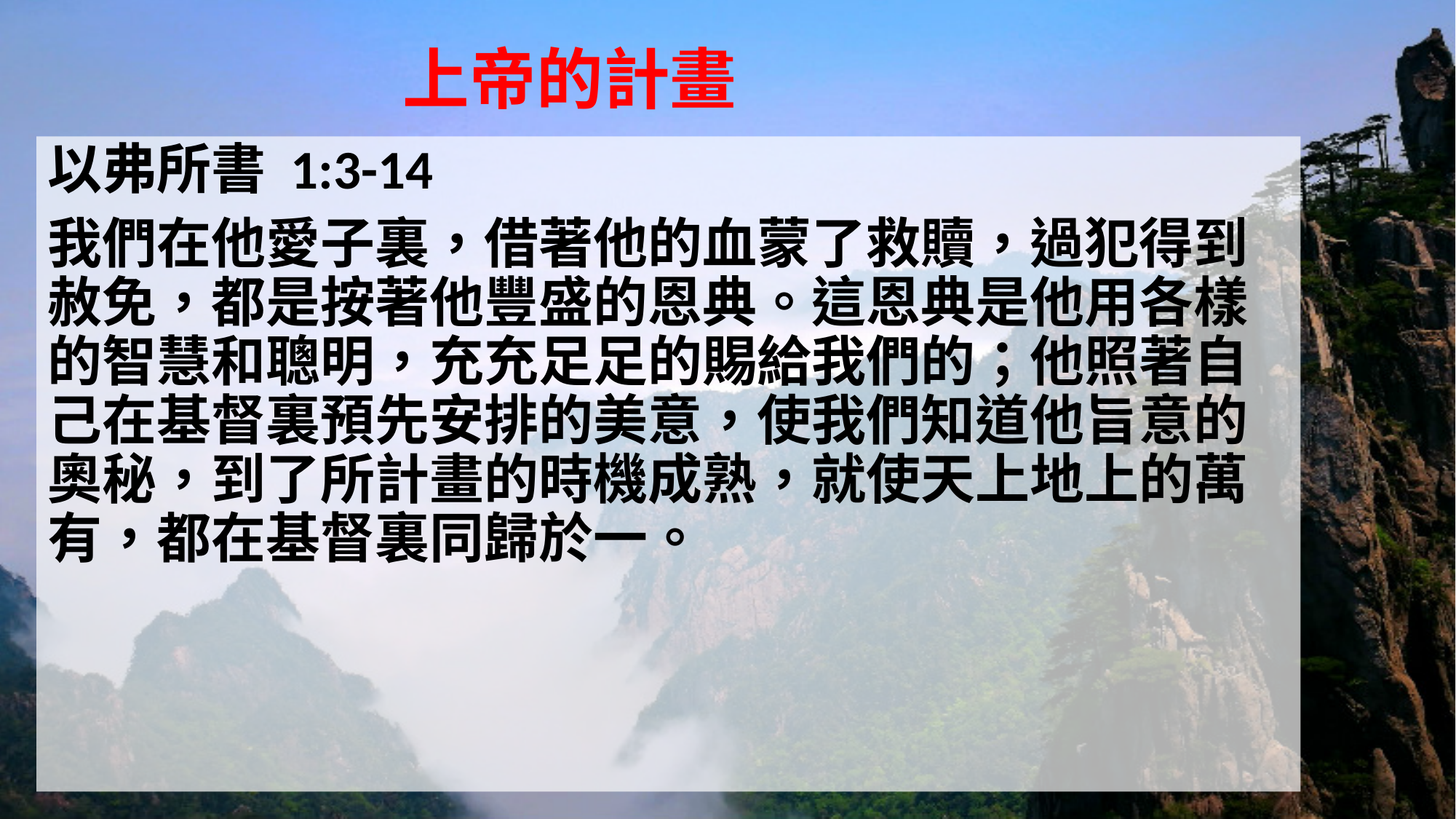

# 上帝的計畫
以弗所書 1:3-14
我們在他愛子裏，借著他的血蒙了救贖，過犯得到赦免，都是按著他豐盛的恩典。這恩典是他用各樣的智慧和聰明，充充足足的賜給我們的；他照著自己在基督裏預先安排的美意，使我們知道他旨意的奧秘，到了所計畫的時機成熟，就使天上地上的萬有，都在基督裏同歸於一。